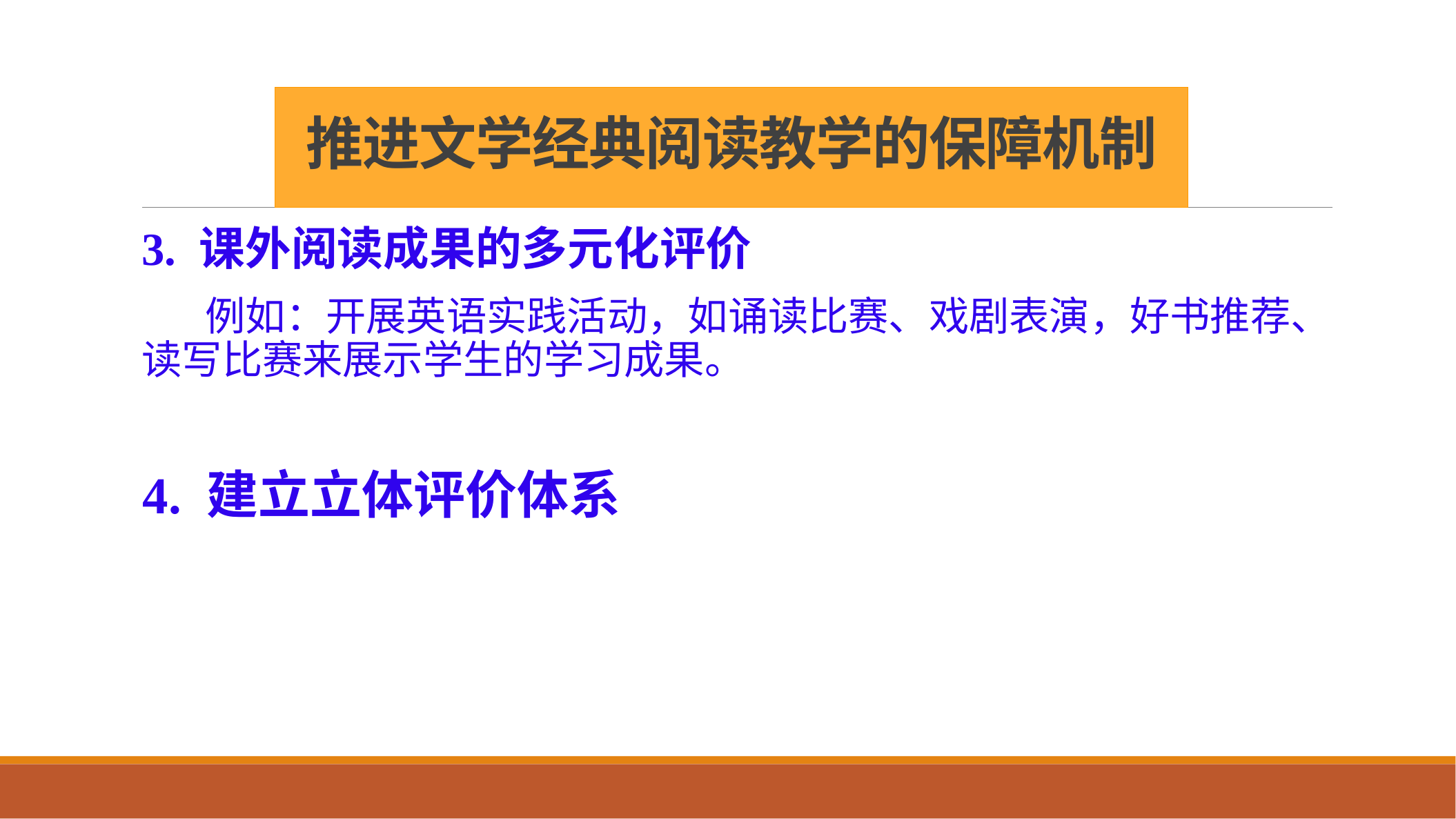

#
推进文学经典阅读教学的保障机制
3. 课外阅读成果的多元化评价
      例如：开展英语实践活动，如诵读比赛、戏剧表演，好书推荐、读写比赛来展示学生的学习成果。

4. 建立立体评价体系